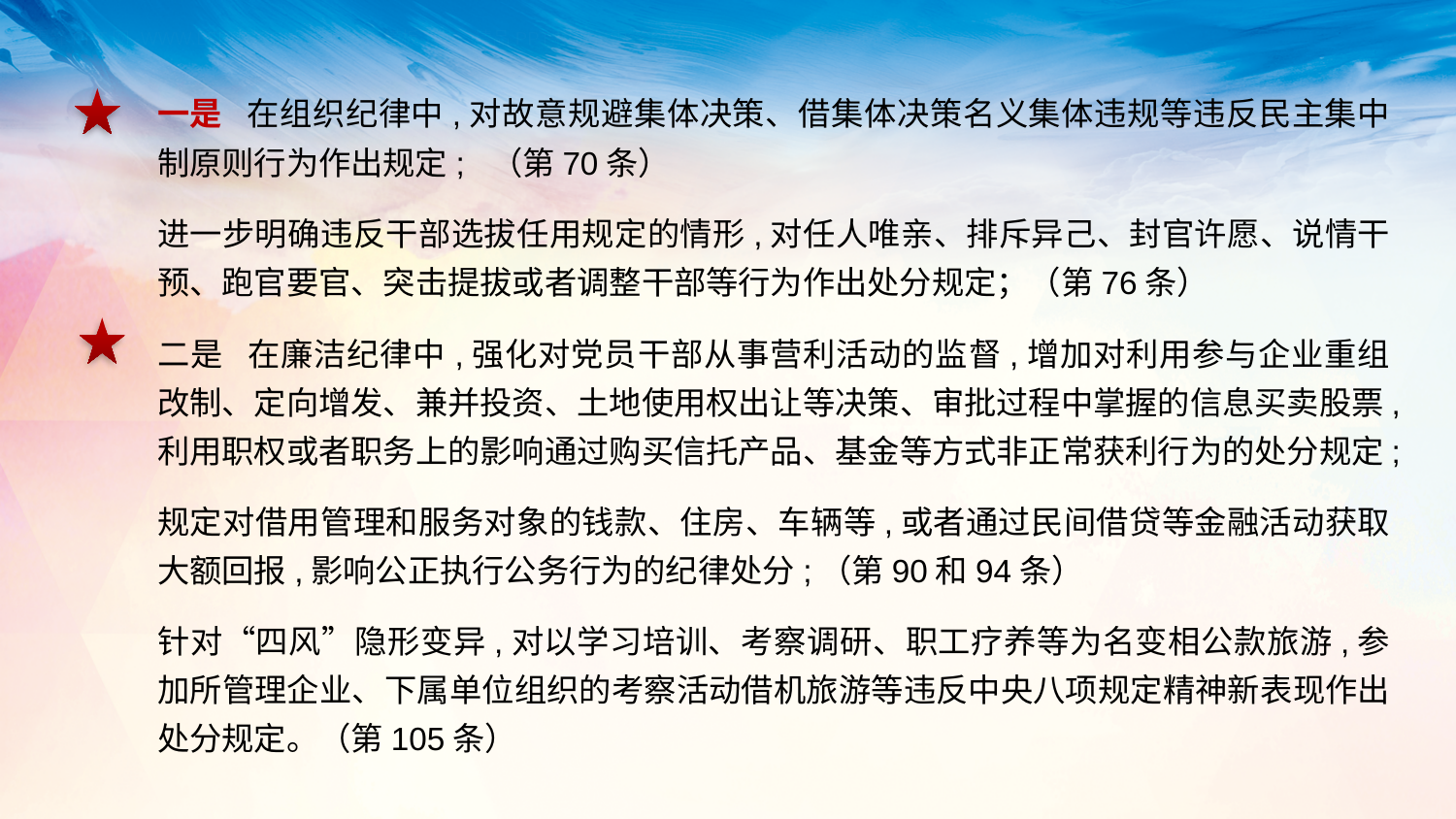

一是   在组织纪律中,对故意规避集体决策、借集体决策名义集体违规等违反民主集中制原则行为作出规定;  （第70条）
进一步明确违反干部选拔任用规定的情形,对任人唯亲、排斥异己、封官许愿、说情干 预、跑官要官、突击提拔或者调整干部等行为作出处分规定；（第76条）
二是   在廉洁纪律中,强化对党员干部从事营利活动的监督,增加对利用参与企业重组改制、定向增发、兼并投资、土地使用权出让等决策、审批过程中掌握的信息买卖股票,利用职权或者职务上的影响通过购买信托产品、基金等方式非正常获利行为的处分规定;
规定对借用管理和服务对象的钱款、住房、车辆等,或者通过民间借贷等金融活动获取大额回报,影响公正执行公务行为的纪律处分;（第90和94条）
针对“四风”隐形变异,对以学习培训、考察调研、职工疗养等为名变相公款旅游,参加所管理企业、下属单位组织的考察活动借机旅游等违反中央八项规定精神新表现作出处分规定。（第105条）